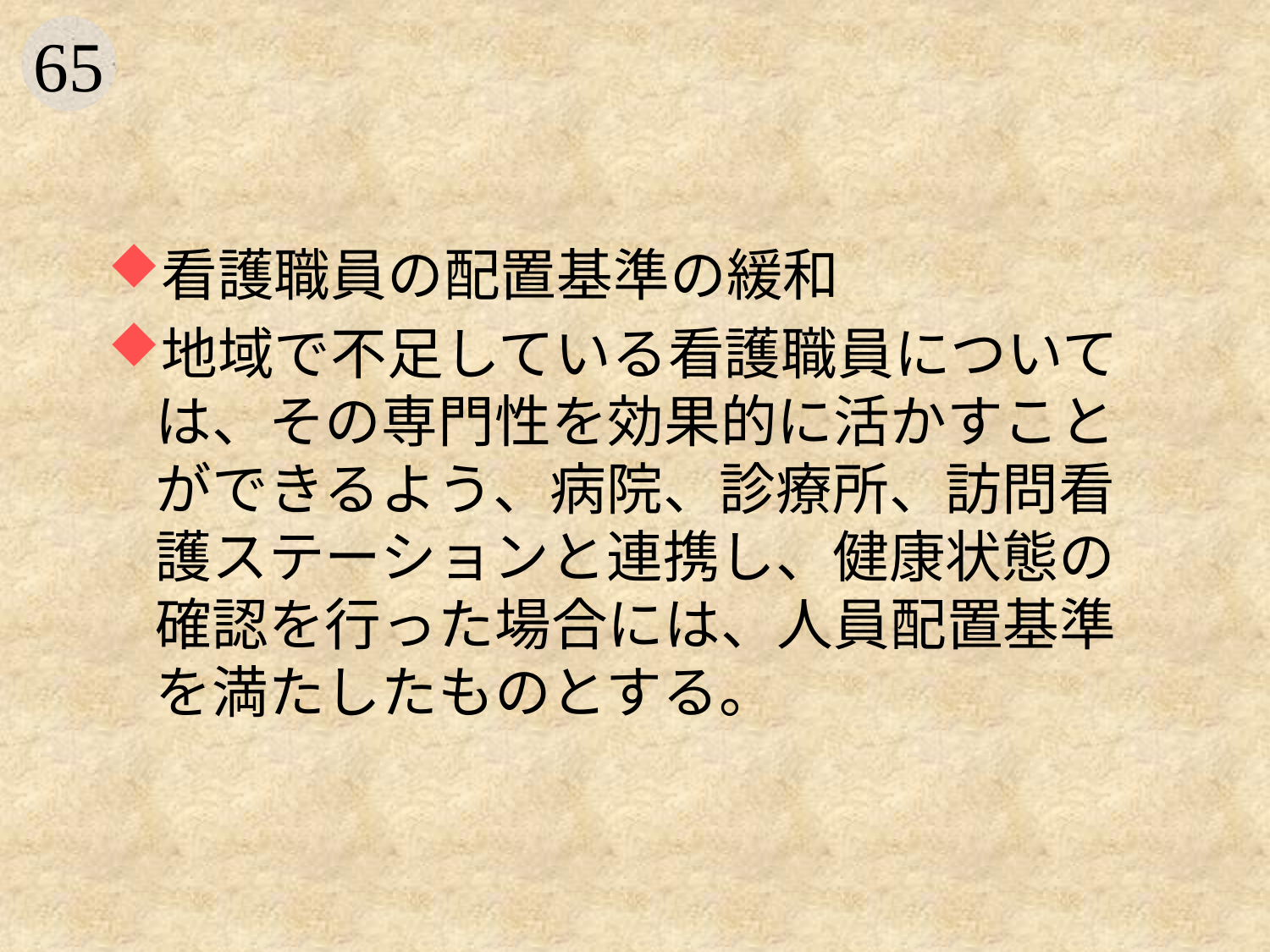

#
看護職員の配置基準の緩和
地域で不足している看護職員については、その専門性を効果的に活かすことができるよう、病院、診療所、訪問看護ステーションと連携し、健康状態の確認を行った場合には、人員配置基準を満たしたものとする。